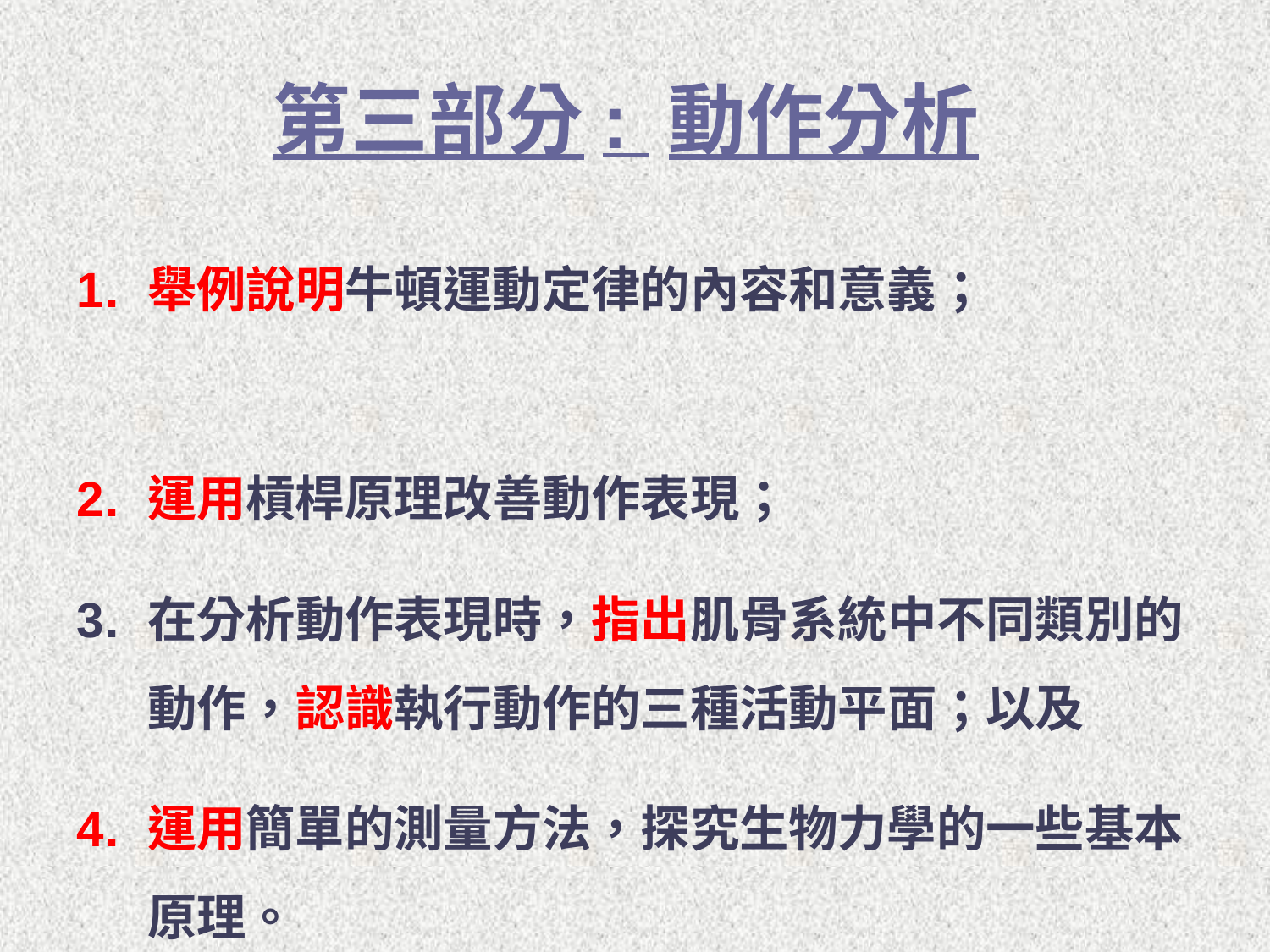

# 第三部分: 動作分析
舉例說明牛頓運動定律的內容和意義；
運用槓桿原理改善動作表現；
在分析動作表現時，指出肌骨系統中不同類別的動作，認識執行動作的三種活動平面；以及
運用簡單的測量方法，探究生物力學的一些基本原理。